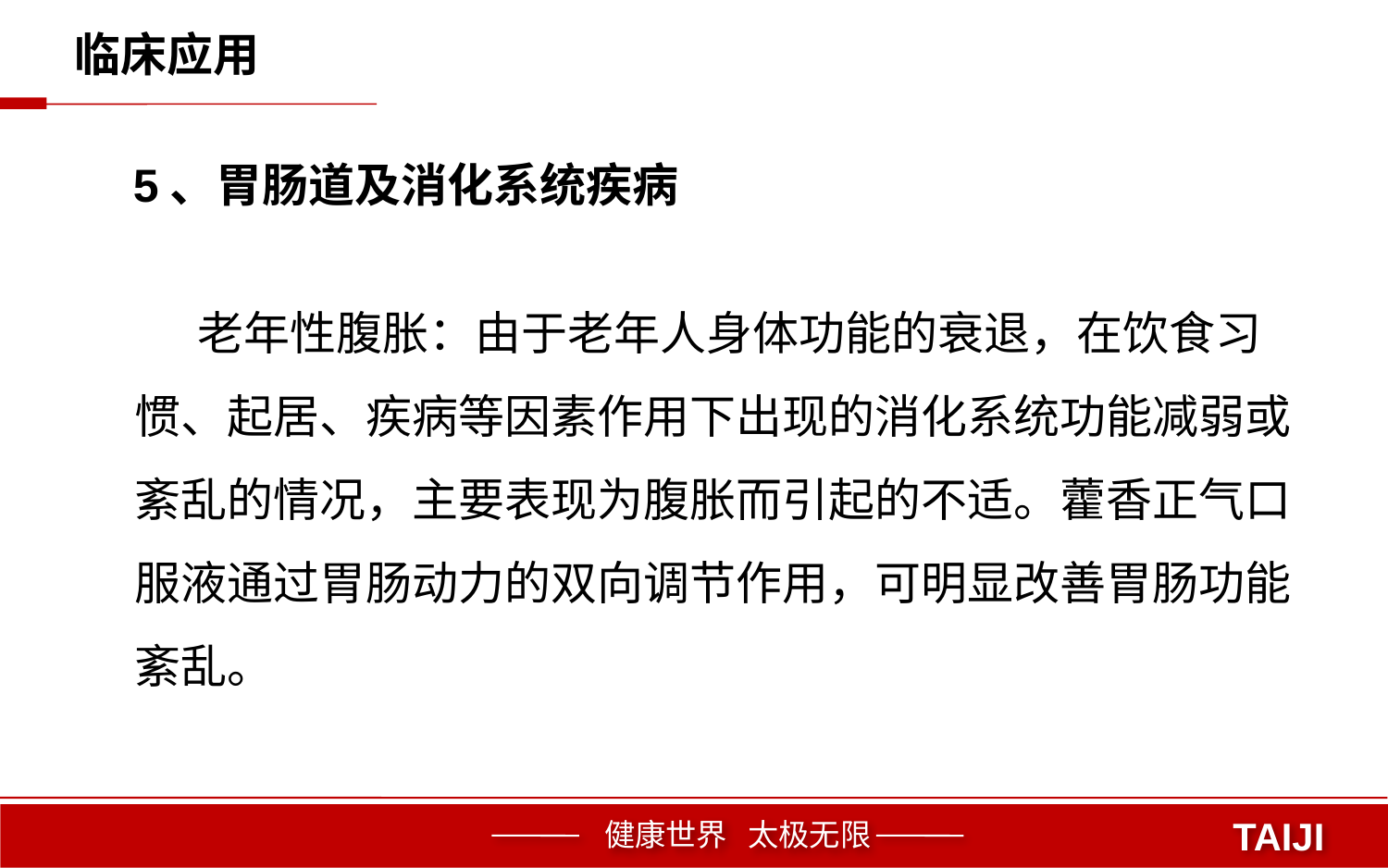

临床应用
5、胃肠道及消化系统疾病
     老年性腹胀：由于老年人身体功能的衰退，在饮食习惯、起居、疾病等因素作用下出现的消化系统功能减弱或紊乱的情况，主要表现为腹胀而引起的不适。藿香正气口服液通过胃肠动力的双向调节作用，可明显改善胃肠功能紊乱。